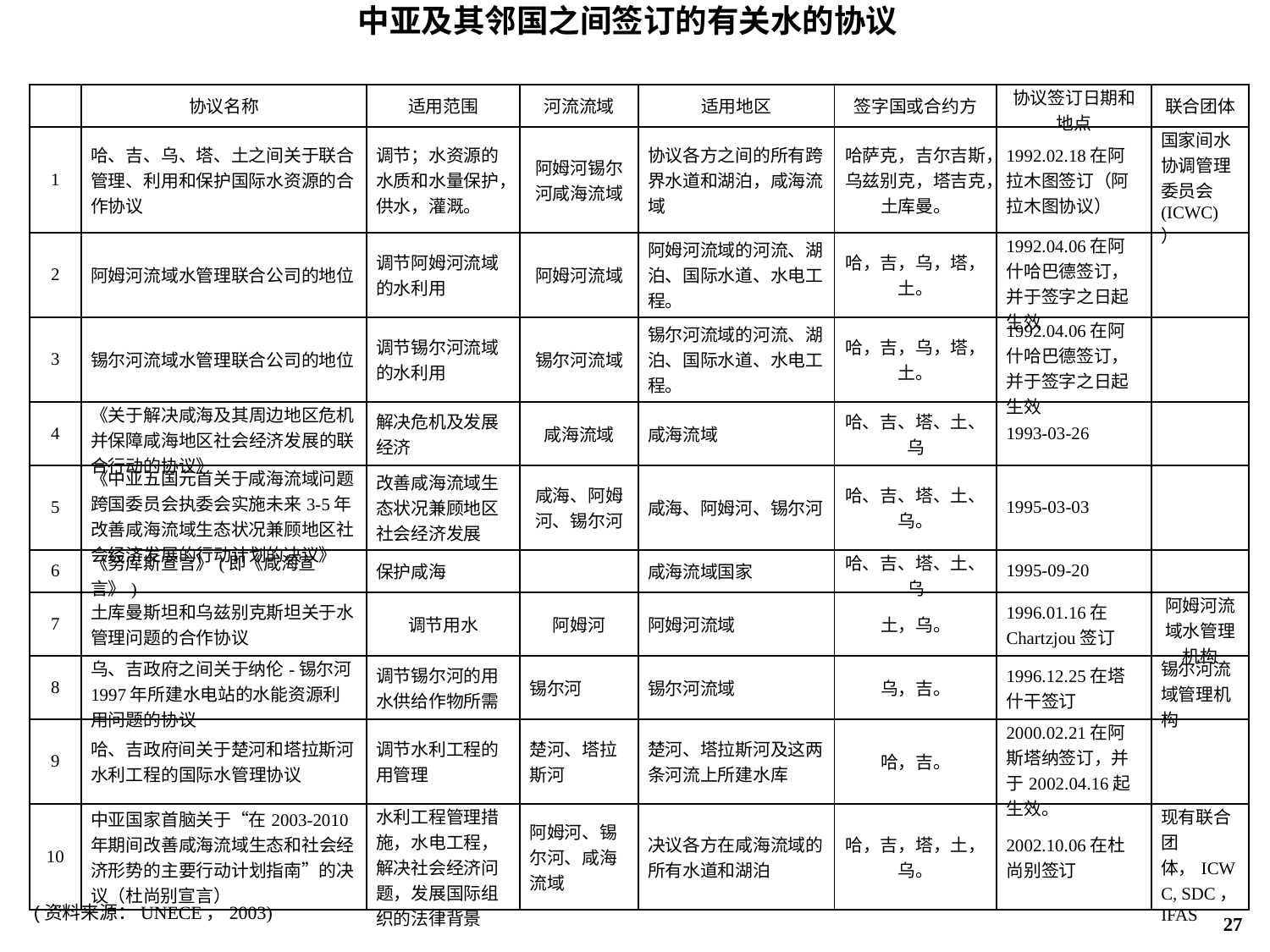

中亚及其邻国之间签订的有关水的协议
|  | 协议名称 | 适用范围 | 河流流域 | 适用地区 | 签字国或合约方 | 协议签订日期和地点 | 联合团体 |
| --- | --- | --- | --- | --- | --- | --- | --- |
| 1 | 哈、吉、乌、塔、土之间关于联合管理、利用和保护国际水资源的合作协议 | 调节；水资源的水质和水量保护，供水，灌溉。 | 阿姆河锡尔河咸海流域 | 协议各方之间的所有跨界水道和湖泊，咸海流域 | 哈萨克，吉尔吉斯，乌兹别克，塔吉克，土库曼。 | 1992.02.18在阿拉木图签订（阿拉木图协议） | 国家间水协调管理委员会(ICWC)） |
| 2 | 阿姆河流域水管理联合公司的地位 | 调节阿姆河流域的水利用 | 阿姆河流域 | 阿姆河流域的河流、湖泊、国际水道、水电工程。 | 哈，吉，乌，塔，土。 | 1992.04.06在阿什哈巴德签订，并于签字之日起生效 |  |
| 3 | 锡尔河流域水管理联合公司的地位 | 调节锡尔河流域的水利用 | 锡尔河流域 | 锡尔河流域的河流、湖泊、国际水道、水电工程。 | 哈，吉，乌，塔，土。 | 1992.04.06在阿什哈巴德签订，并于签字之日起生效 |  |
| 4 | 《关于解决咸海及其周边地区危机并保障咸海地区社会经济发展的联合行动的协议》 | 解决危机及发展经济 | 咸海流域 | 咸海流域 | 哈、吉、塔、土、乌 | 1993-03-26 |  |
| 5 | 《中亚五国元首关于咸海流域问题跨国委员会执委会实施未来3-5年改善咸海流域生态状况兼顾地区社会经济发展的行动计划的决议》 | 改善咸海流域生态状况兼顾地区社会经济发展 | 咸海、阿姆河、锡尔河 | 咸海、阿姆河、锡尔河 | 哈、吉、塔、土、乌。 | 1995-03-03 |  |
| 6 | 《努库斯宣言》(即《咸海宣言》) | 保护咸海 |  | 咸海流域国家 | 哈、吉、塔、土、乌 | 1995-09-20 |  |
| 7 | 土库曼斯坦和乌兹别克斯坦关于水管理问题的合作协议 | 调节用水 | 阿姆河 | 阿姆河流域 | 土，乌。 | 1996.01.16在Chartzjou签订 | 阿姆河流域水管理机构 |
| 8 | 乌、吉政府之间关于纳伦-锡尔河1997年所建水电站的水能资源利用问题的协议 | 调节锡尔河的用水供给作物所需 | 锡尔河 | 锡尔河流域 | 乌，吉。 | 1996.12.25在塔什干签订 | 锡尔河流域管理机构 |
| 9 | 哈、吉政府间关于楚河和塔拉斯河水利工程的国际水管理协议 | 调节水利工程的用管理 | 楚河、塔拉斯河 | 楚河、塔拉斯河及这两条河流上所建水库 | 哈，吉。 | 2000.02.21在阿斯塔纳签订，并于2002.04.16起生效。 |  |
| 10 | 中亚国家首脑关于“在2003-2010年期间改善咸海流域生态和社会经济形势的主要行动计划指南”的决议（杜尚别宣言） | 水利工程管理措施，水电工程，解决社会经济问题，发展国际组织的法律背景 | 阿姆河、锡尔河、咸海流域 | 决议各方在咸海流域的所有水道和湖泊 | 哈，吉，塔，土，乌。 | 2002.10.06在杜尚别签订 | 现有联合团体，ICWC, SDC，IFAS |
(资料来源：UNECE，2003)
27